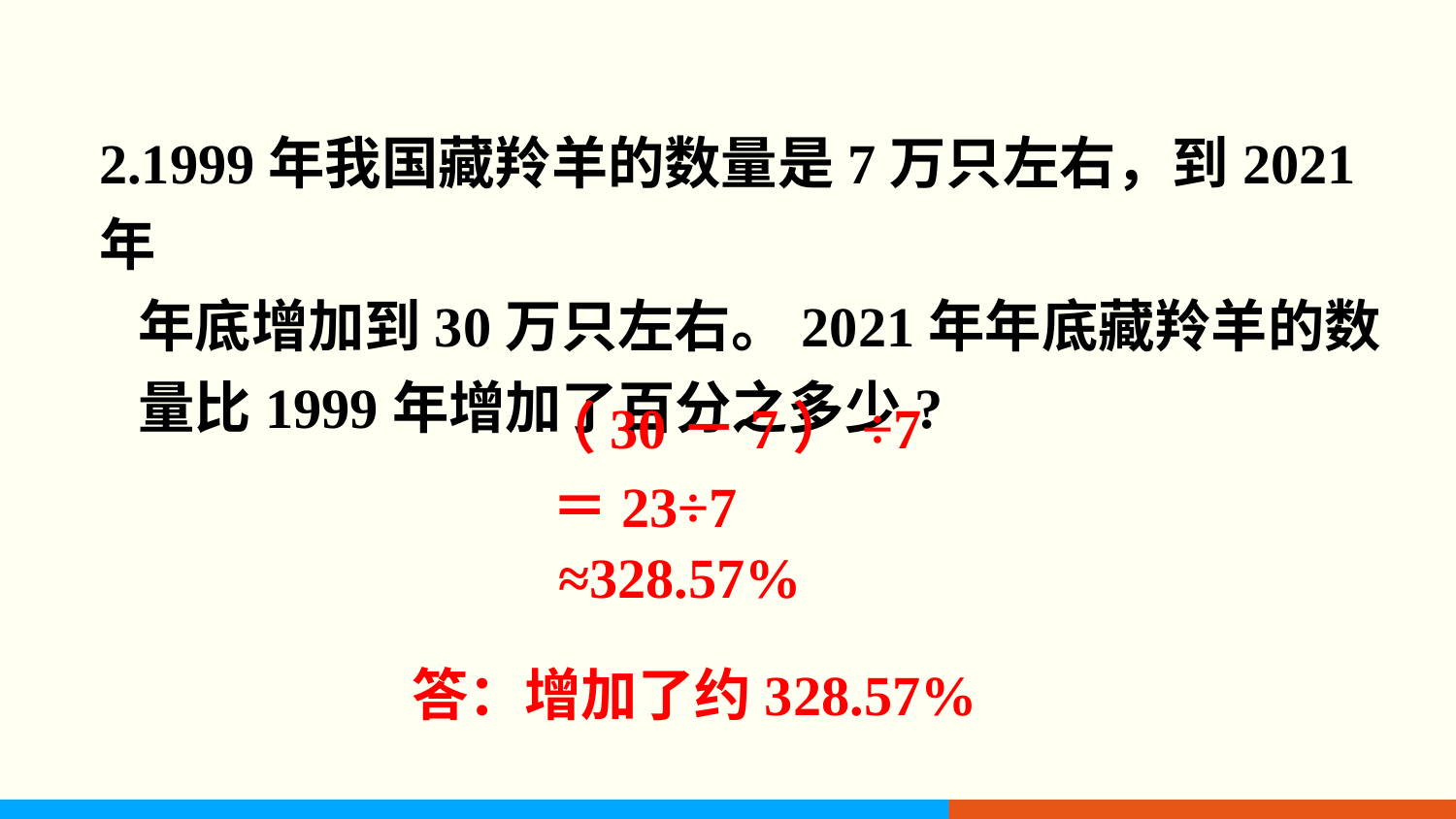

2.1999年我国藏羚羊的数量是7万只左右，到2021年
  年底增加到30万只左右。2021年年底藏羚羊的数
  量比1999年增加了百分之多少?
（30－7）÷7
＝23÷7
≈328.57%
答：增加了约328.57%